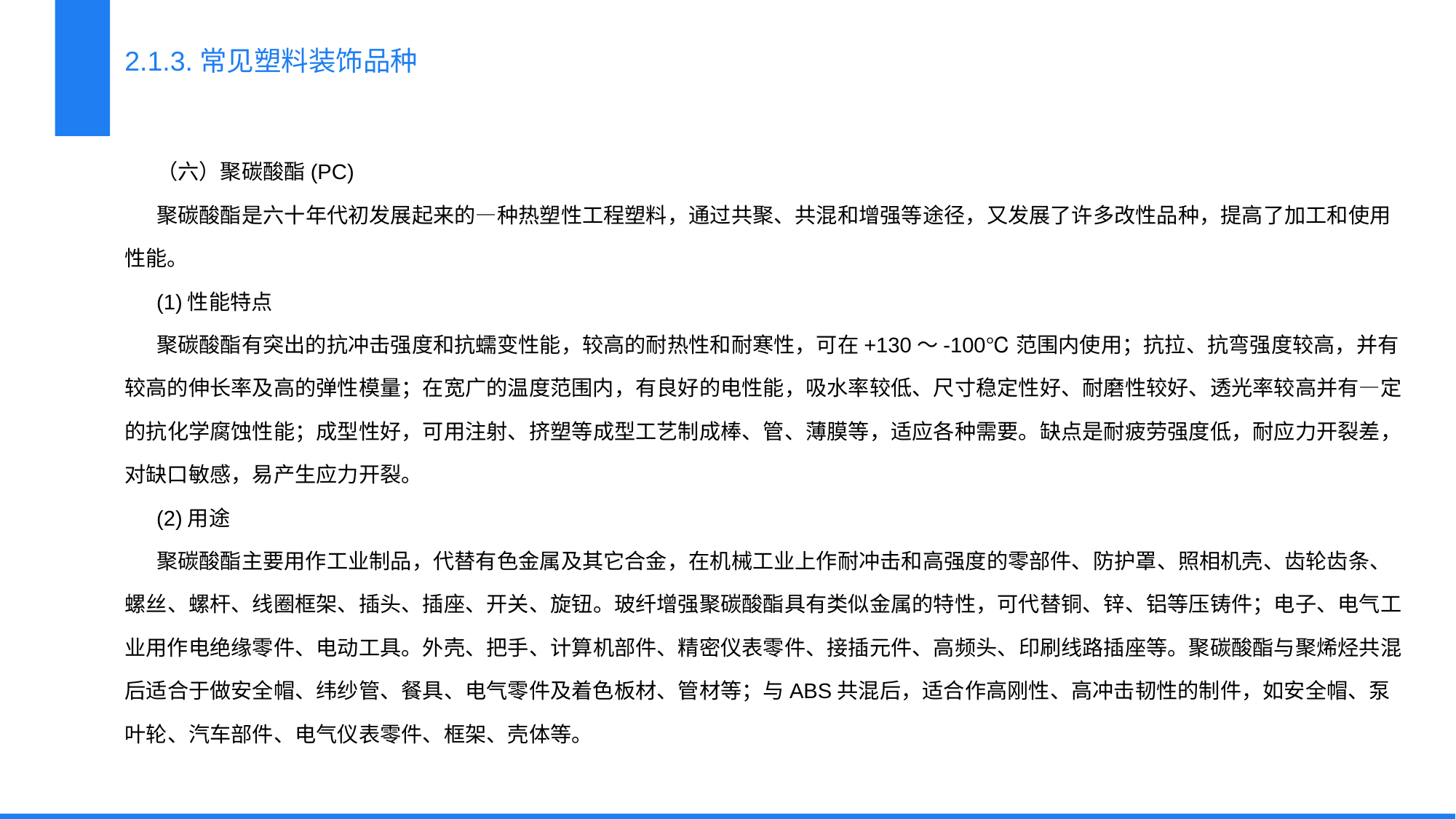

2.1.3.常见塑料装饰品种
（六）聚碳酸酯(PC)
聚碳酸酯是六十年代初发展起来的—种热塑性工程塑料，通过共聚、共混和增强等途径，又发展了许多改性品种，提高了加工和使用性能。
(1)性能特点
聚碳酸酯有突出的抗冲击强度和抗蠕变性能，较高的耐热性和耐寒性，可在+130～-100℃范围内使用；抗拉、抗弯强度较高，并有较高的伸长率及高的弹性模量；在宽广的温度范围内，有良好的电性能，吸水率较低、尺寸稳定性好、耐磨性较好、透光率较高并有—定的抗化学腐蚀性能；成型性好，可用注射、挤塑等成型工艺制成棒、管、薄膜等，适应各种需要。缺点是耐疲劳强度低，耐应力开裂差，对缺口敏感，易产生应力开裂。
(2)用途
聚碳酸酯主要用作工业制品，代替有色金属及其它合金，在机械工业上作耐冲击和高强度的零部件、防护罩、照相机壳、齿轮齿条、螺丝、螺杆、线圈框架、插头、插座、开关、旋钮。玻纤增强聚碳酸酯具有类似金属的特性，可代替铜、锌、铝等压铸件；电子、电气工业用作电绝缘零件、电动工具。外壳、把手、计算机部件、精密仪表零件、接插元件、高频头、印刷线路插座等。聚碳酸酯与聚烯烃共混后适合于做安全帽、纬纱管、餐具、电气零件及着色板材、管材等；与ABS共混后，适合作高刚性、高冲击韧性的制件，如安全帽、泵叶轮、汽车部件、电气仪表零件、框架、壳体等。